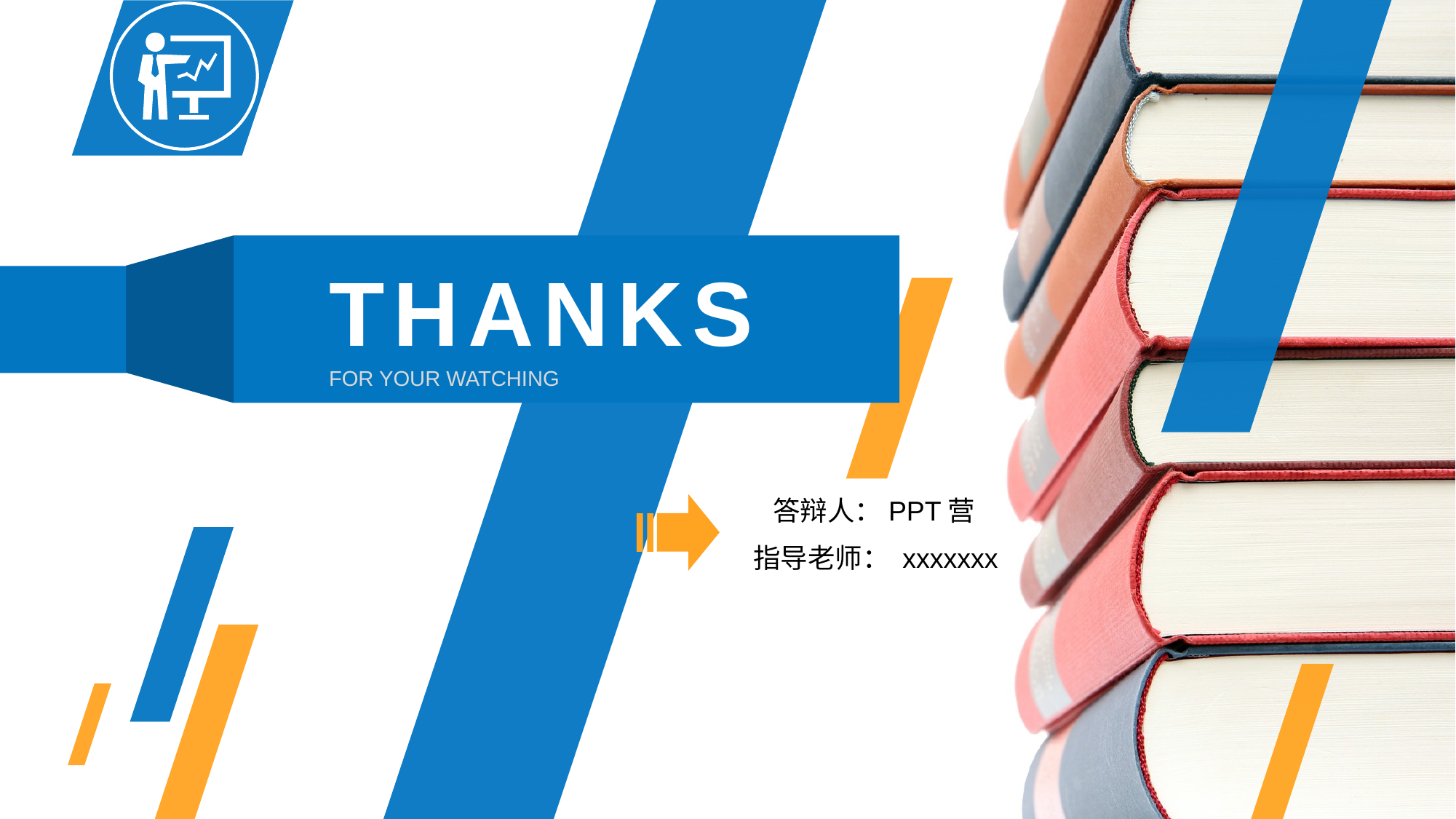

THANKS

FOR YOUR WATCHING
答辩人：PPT营

指导老师： xxxxxxx